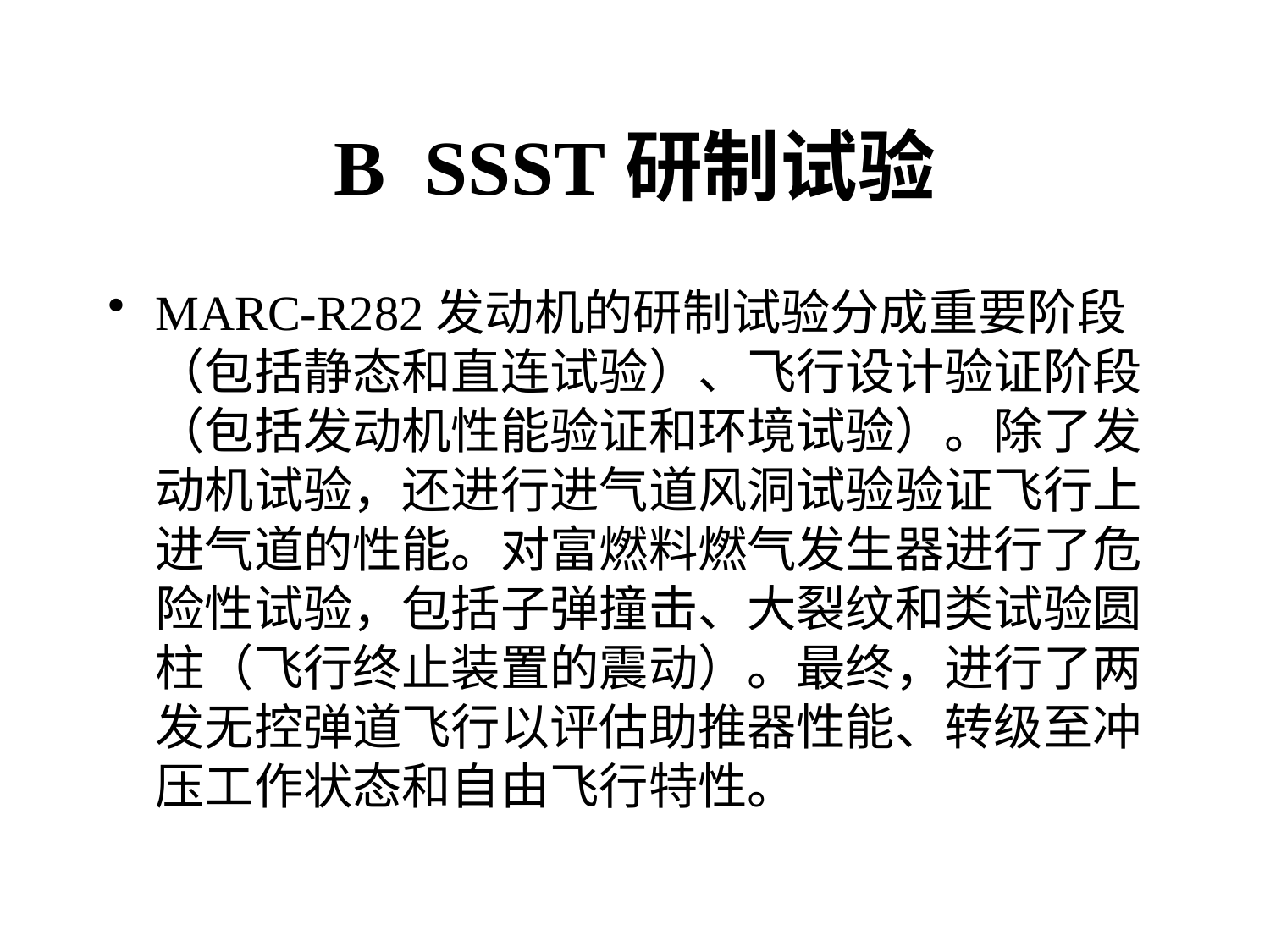

# B  SSST研制试验
MARC-R282发动机的研制试验分成重要阶段（包括静态和直连试验）、飞行设计验证阶段（包括发动机性能验证和环境试验）。除了发动机试验，还进行进气道风洞试验验证飞行上进气道的性能。对富燃料燃气发生器进行了危险性试验，包括子弹撞击、大裂纹和类试验圆柱（飞行终止装置的震动）。最终，进行了两发无控弹道飞行以评估助推器性能、转级至冲压工作状态和自由飞行特性。